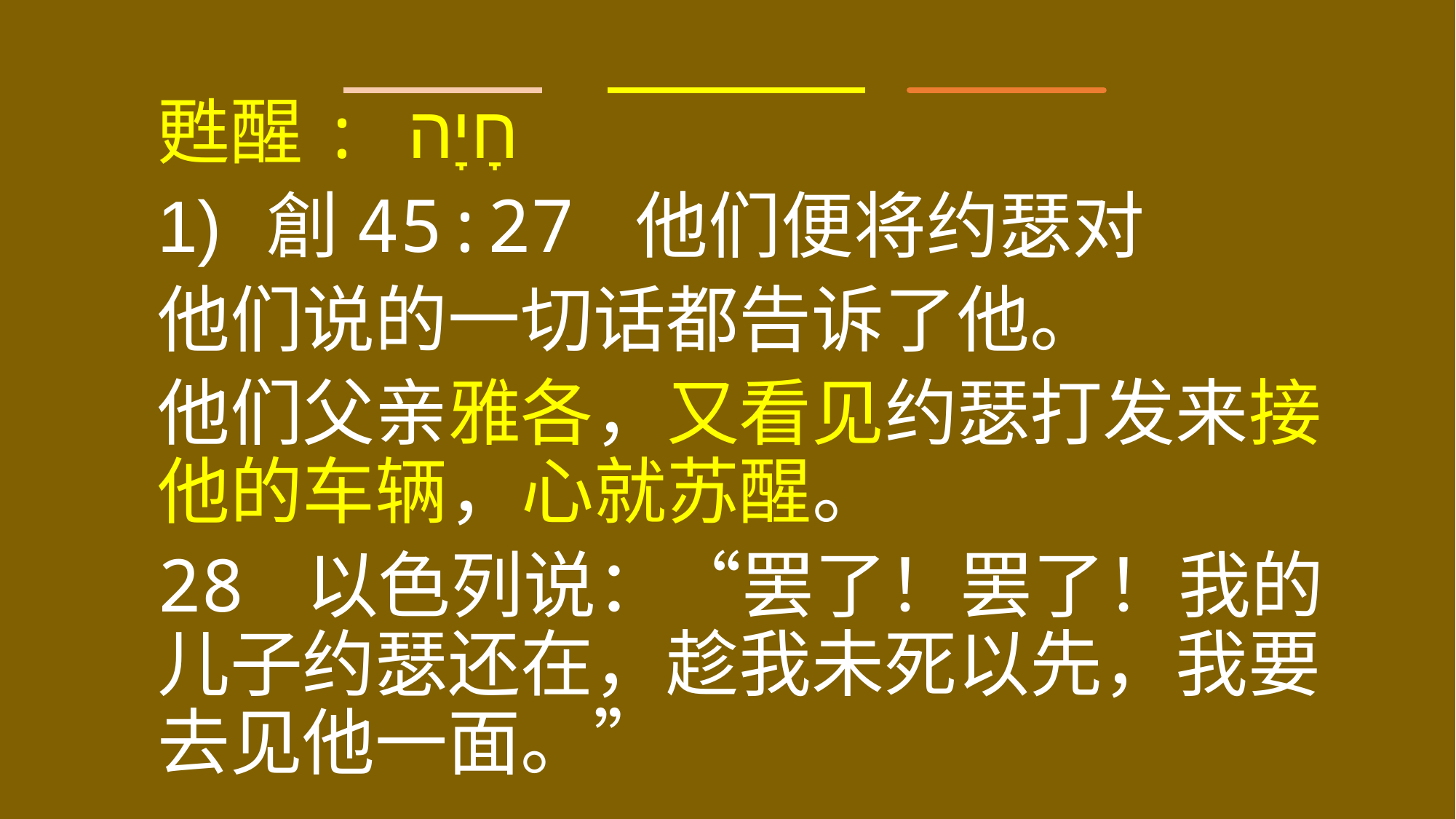

甦醒: חָיָה
創45:27 他们便将约瑟对
他们说的一切话都告诉了他。
他们父亲雅各，又看见约瑟打发来接他的车辆，心就苏醒。
28 以色列说：“罢了！罢了！我的儿子约瑟还在，趁我未死以先，我要去见他一面。”